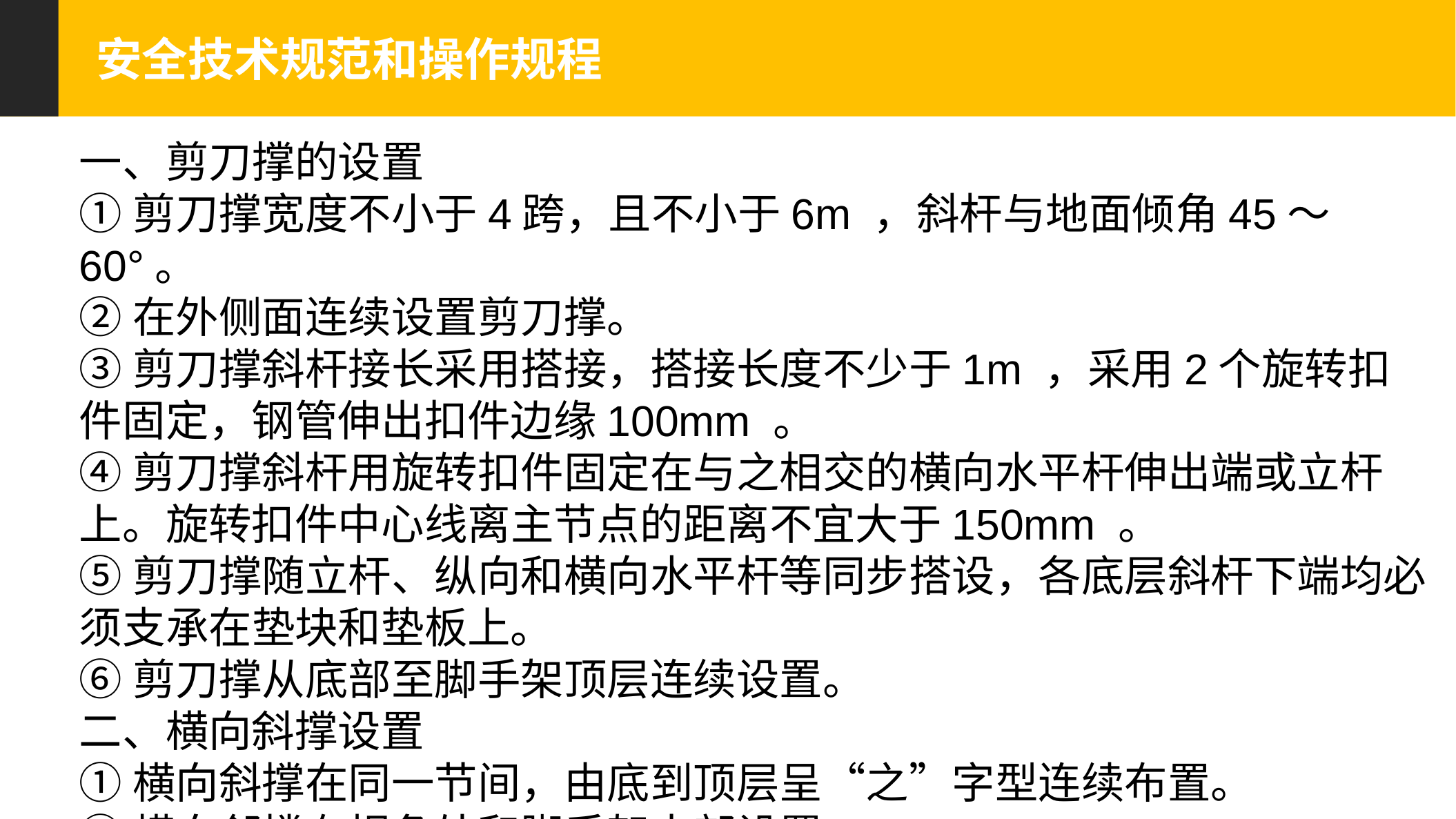

安全技术规范和操作规程
一、剪刀撑的设置
①剪刀撑宽度不小于4跨，且不小于6m ，斜杆与地面倾角45～60°。
②在外侧面连续设置剪刀撑。
③剪刀撑斜杆接长采用搭接，搭接长度不少于1m ，采用2个旋转扣件固定，钢管伸出扣件边缘100mm 。
④剪刀撑斜杆用旋转扣件固定在与之相交的横向水平杆伸出端或立杆上。旋转扣件中心线离主节点的距离不宜大于150mm 。
⑤剪刀撑随立杆、纵向和横向水平杆等同步搭设，各底层斜杆下端均必须支承在垫块和垫板上。
⑥剪刀撑从底部至脚手架顶层连续设置。
二、横向斜撑设置
①横向斜撑在同一节间，由底到顶层呈“之”字型连续布置。
②横向邻撑在拐角处和脚手架中部设置。